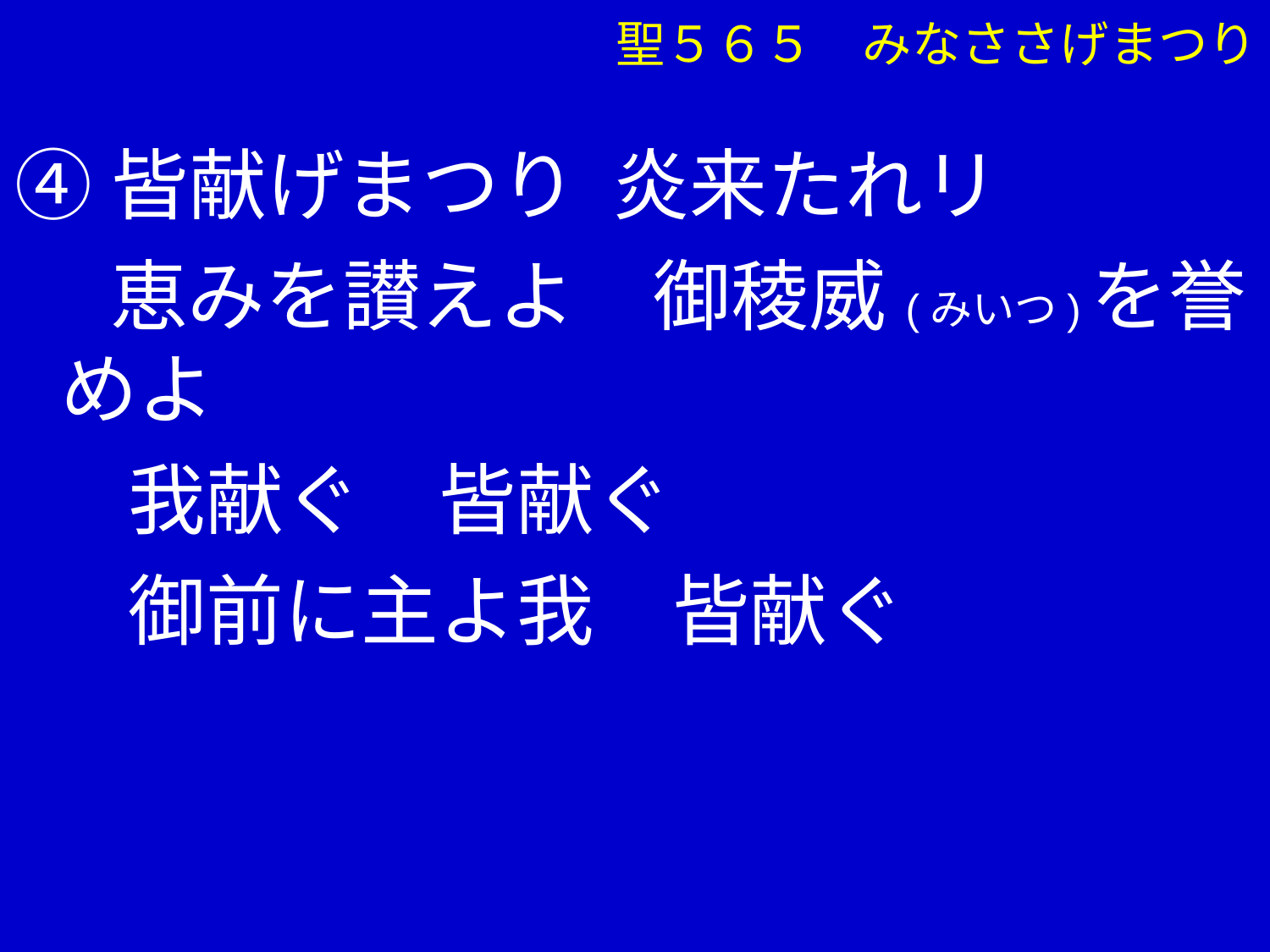

聖５６５　みなささげまつり
④皆献げまつり  炎来たれリ
　 恵みを讃えよ　御稜威(みいつ)を誉めよ
 　我献ぐ　皆献ぐ
 　御前に主よ我　皆献ぐ